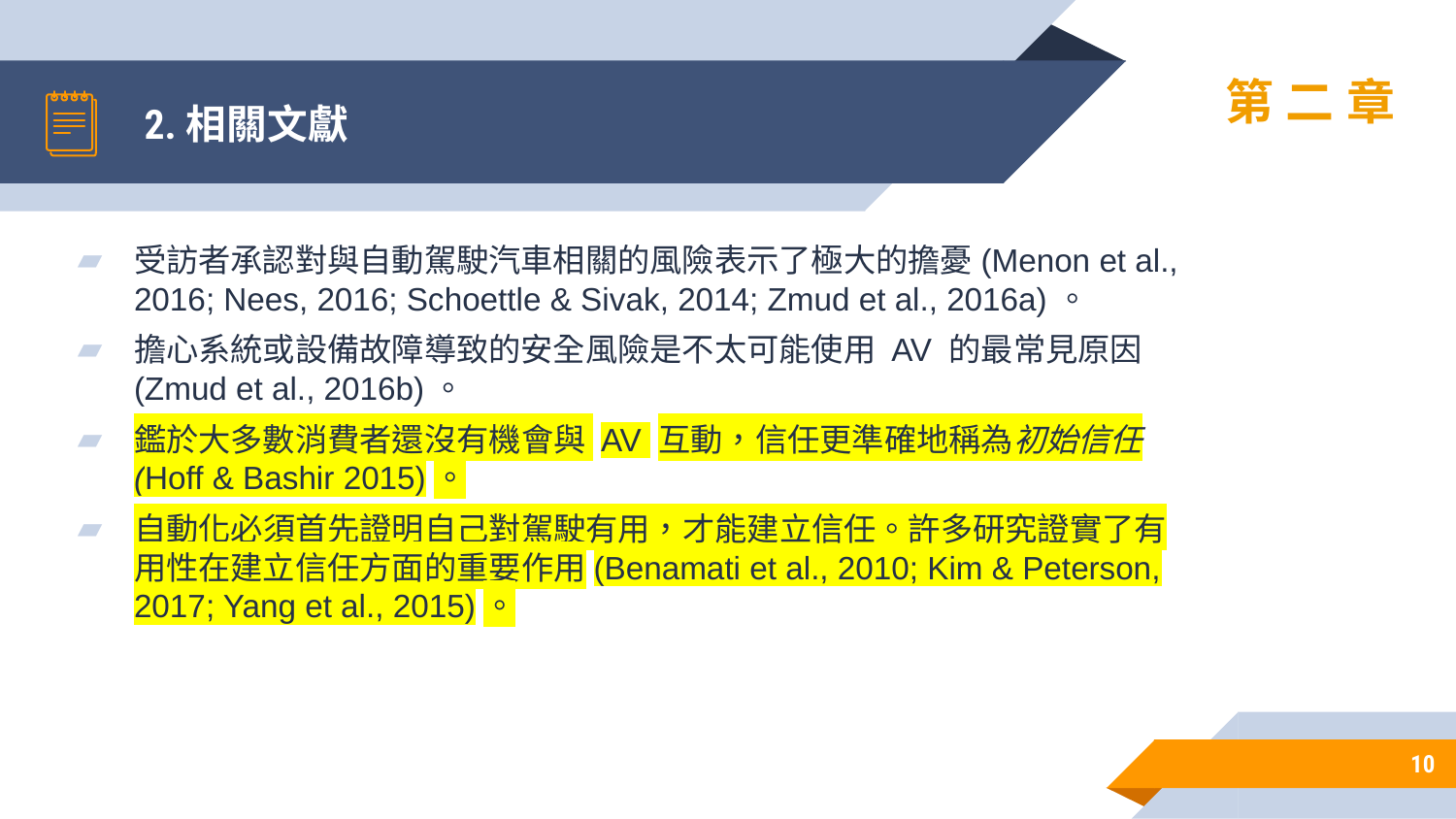

# 2.相關文獻
第二章

受訪者承認對與自動駕駛汽車相關的風險表示了極大的擔憂(Menon et al., 2016; Nees, 2016; Schoettle & Sivak, 2014; Zmud et al., 2016a)。
擔心系統或設備故障導致的安全風險是不太可能使用 AV 的最常見原因(Zmud et al., 2016b)。
鑑於大多數消費者還沒有機會與 AV 互動，信任更準確地稱為初始信任(Hoff & Bashir 2015)。
自動化必須首先證明自己對駕駛有用，才能建立信任。許多研究證實了有用性在建立信任方面的重要作用(Benamati et al., 2010; Kim & Peterson, 2017; Yang et al., 2015)。

10